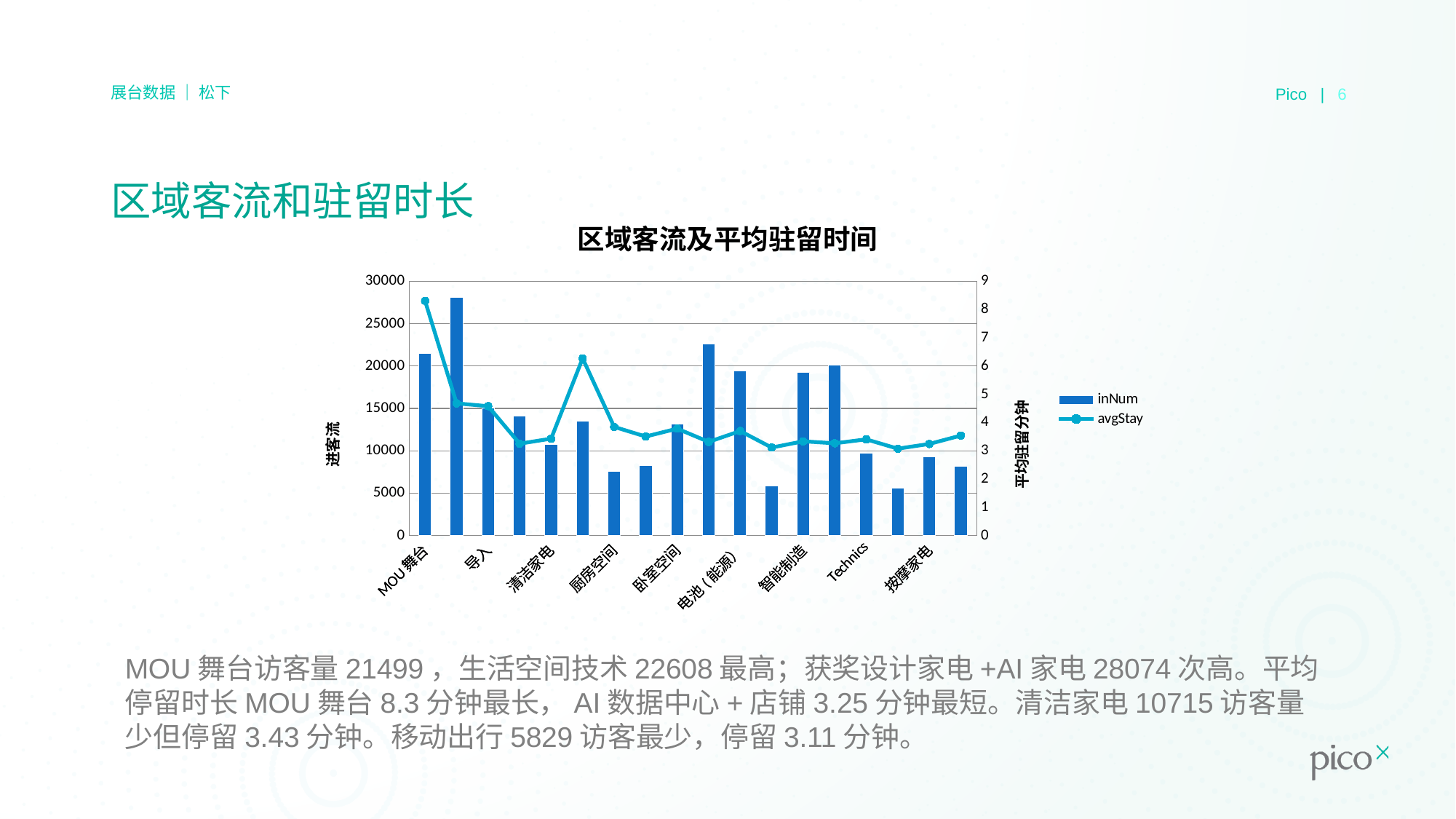

Pico   |
6
展台数据 ｜ 松下
# 区域客流和驻留时长

### Chart: 区域客流及平均驻留时间

| Category |  |  |
|---|---|---|
| MOU舞台 | 21499.0 | 8.30429075 |
| 获奖设计家电+AI家电 | 28074.0 | 4.6785922 |
| 导入 | 15006.0 | 4.57897394 |
| AI数据中心+店铺 | 14083.0 | 3.2501891 |
| 清洁家电 | 10715.0 | 3.42843918 |
| 客厅空间 | 13492.0 | 6.270978369999998 |
| 厨房空间 | 7559.0 | 3.84487004 |
| 卫浴空间 | 8261.0 | 3.503431370000001 |
| 卧室空间 | 13176.0 | 3.78305618 |
| 生活空间技术 | 22608.0 | 3.31392145 |
| 电池(能源） | 19390.0 | 3.69823362 |
| 移动出行 | 5829.0 | 3.11316467 |
| 智能制造 | 19254.0 | 3.334351399999999 |
| 自动门+车载元器件 | 20085.0 | 3.26495651 |
| Technics | 9719.0 | 3.40486406 |
| Lumix | 5608.0 | 3.0741555099999998 |
| 按摩家电 | 9269.0 | 3.24102834 |
| 美健家电 | 8203.0 | 3.53838309 |
MOU舞台访客量21499，生活空间技术22608最高；获奖设计家电+AI家电28074次高。平均停留时长MOU舞台8.3分钟最长，AI数据中心+店铺3.25分钟最短。清洁家电10715访客量少但停留3.43分钟。移动出行5829访客最少，停留3.11分钟。